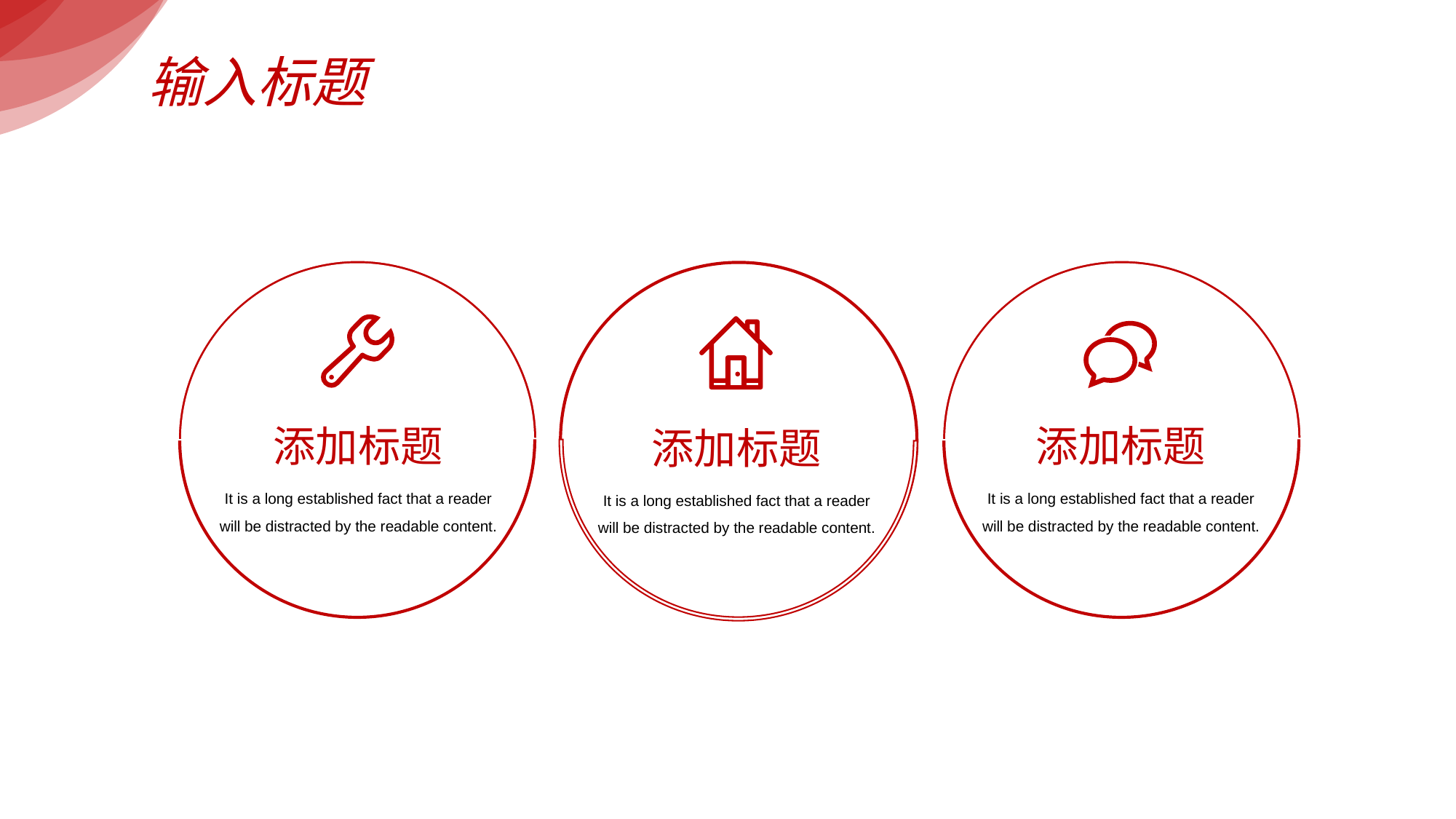

输入标题
输入标题

添加标题
添加标题
添加标题
It is a long established fact that a reader will be distracted by the readable content.
It is a long established fact that a reader will be distracted by the readable content.
It is a long established fact that a reader will be distracted by the readable content.